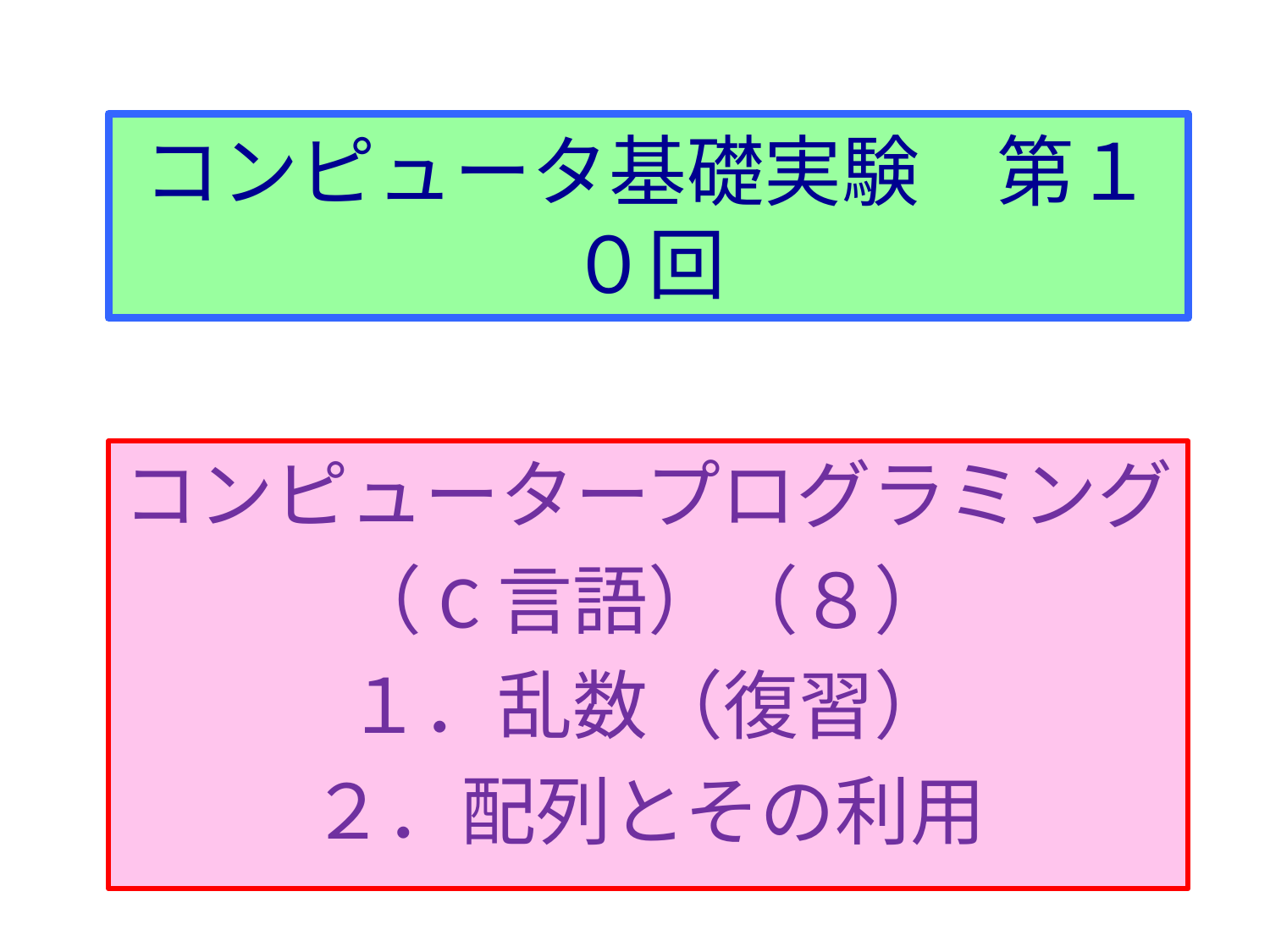

# コンピュータ基礎実験　第１０回
コンピュータープログラミング
（C言語）（８）
１．乱数（復習）
２．配列とその利用